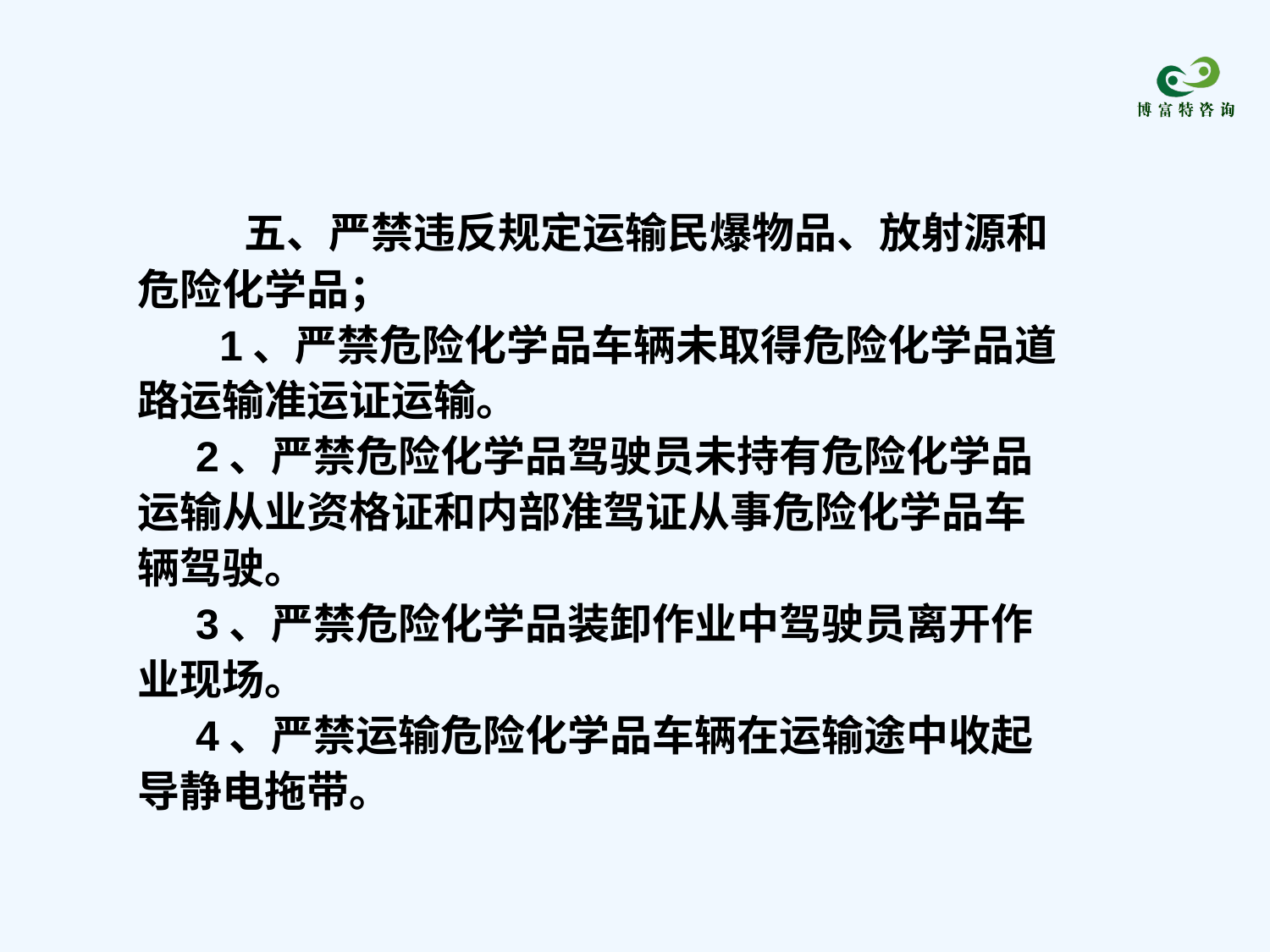

五、严禁违反规定运输民爆物品、放射源和危险化学品；
  1、严禁危险化学品车辆未取得危险化学品道路运输准运证运输。
2、严禁危险化学品驾驶员未持有危险化学品运输从业资格证和内部准驾证从事危险化学品车辆驾驶。
3、严禁危险化学品装卸作业中驾驶员离开作业现场。
4、严禁运输危险化学品车辆在运输途中收起导静电拖带。
33